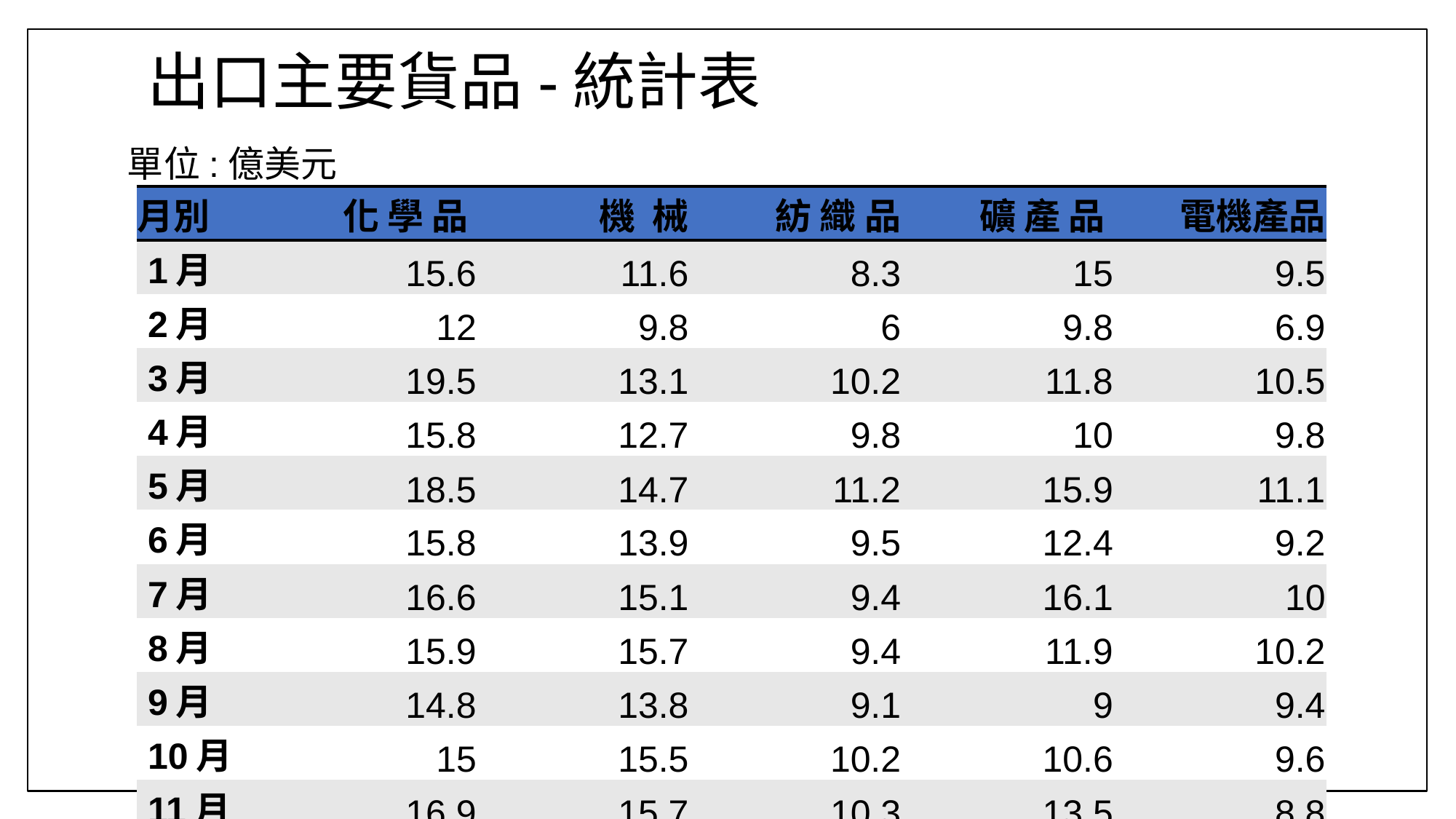

# 出口主要貨品-統計表
單位:億美元
| 月別 | 化 學 品 | 機 械 | 紡 織 品 | 礦 產 品 | 電機產品 |
| --- | --- | --- | --- | --- | --- |
| 1月 | 15.6 | 11.6 | 8.3 | 15 | 9.5 |
| 2月 | 12 | 9.8 | 6 | 9.8 | 6.9 |
| 3月 | 19.5 | 13.1 | 10.2 | 11.8 | 10.5 |
| 4月 | 15.8 | 12.7 | 9.8 | 10 | 9.8 |
| 5月 | 18.5 | 14.7 | 11.2 | 15.9 | 11.1 |
| 6月 | 15.8 | 13.9 | 9.5 | 12.4 | 9.2 |
| 7月 | 16.6 | 15.1 | 9.4 | 16.1 | 10 |
| 8月 | 15.9 | 15.7 | 9.4 | 11.9 | 10.2 |
| 9月 | 14.8 | 13.8 | 9.1 | 9 | 9.4 |
| 10月 | 15 | 15.5 | 10.2 | 10.6 | 9.6 |
| 11月 | 16.9 | 15.7 | 10.3 | 13.5 | 8.8 |
| 12月 | 15.9 | 15.7 | 9.7 | 12.5 | 8 |